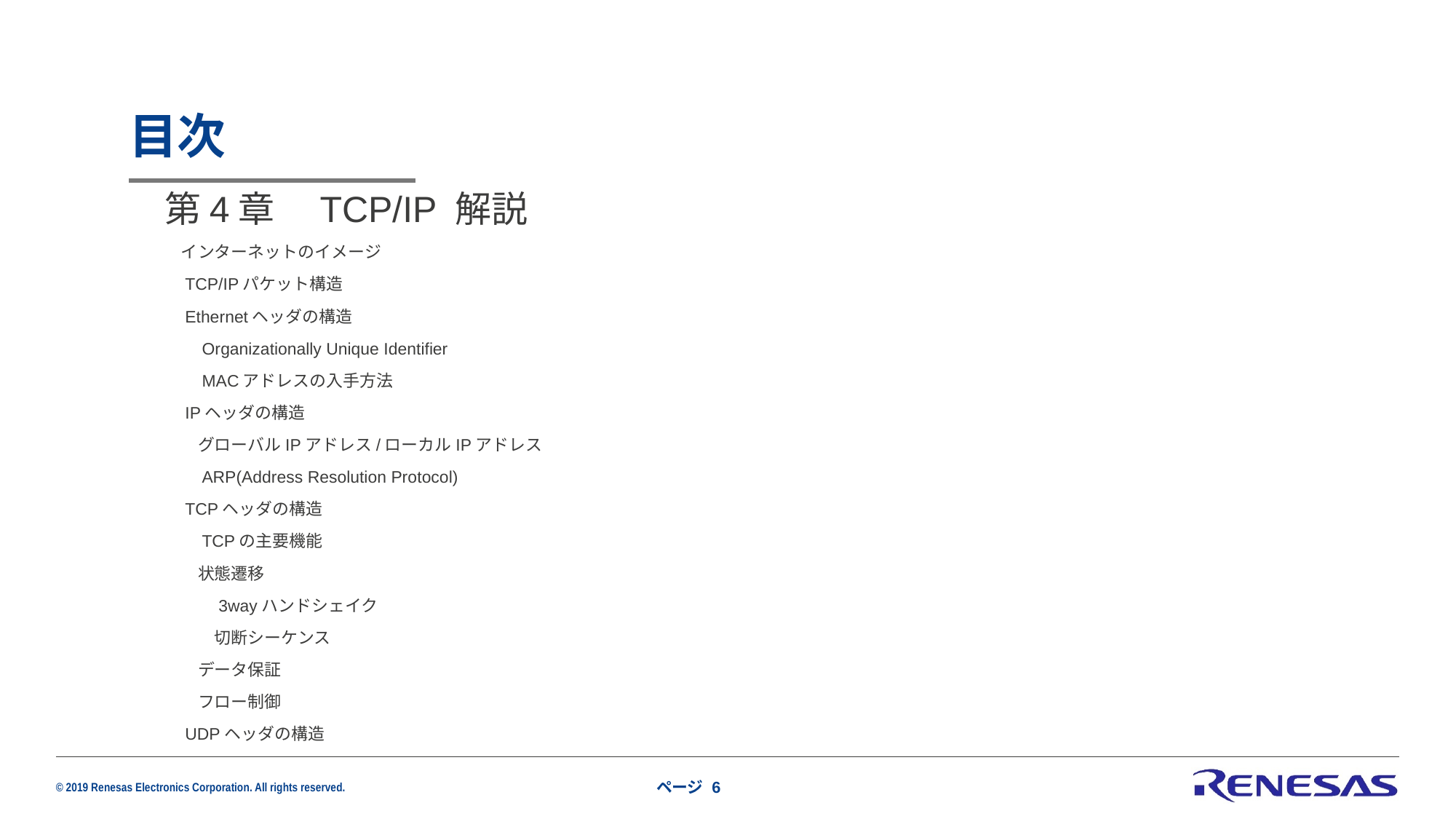

# 目次
第4章　TCP/IP 解説
　インターネットのイメージ
　TCP/IPパケット構造
　Ethernetヘッダの構造
　　Organizationally Unique Identifier
　　MACアドレスの入手方法
　IPヘッダの構造
　　グローバルIPアドレス/ローカルIPアドレス
　　ARP(Address Resolution Protocol)
　TCPヘッダの構造
　　TCPの主要機能
　　状態遷移
　　　3wayハンドシェイク
　　　切断シーケンス
　　データ保証
　　フロー制御
　UDPヘッダの構造
ページ 6